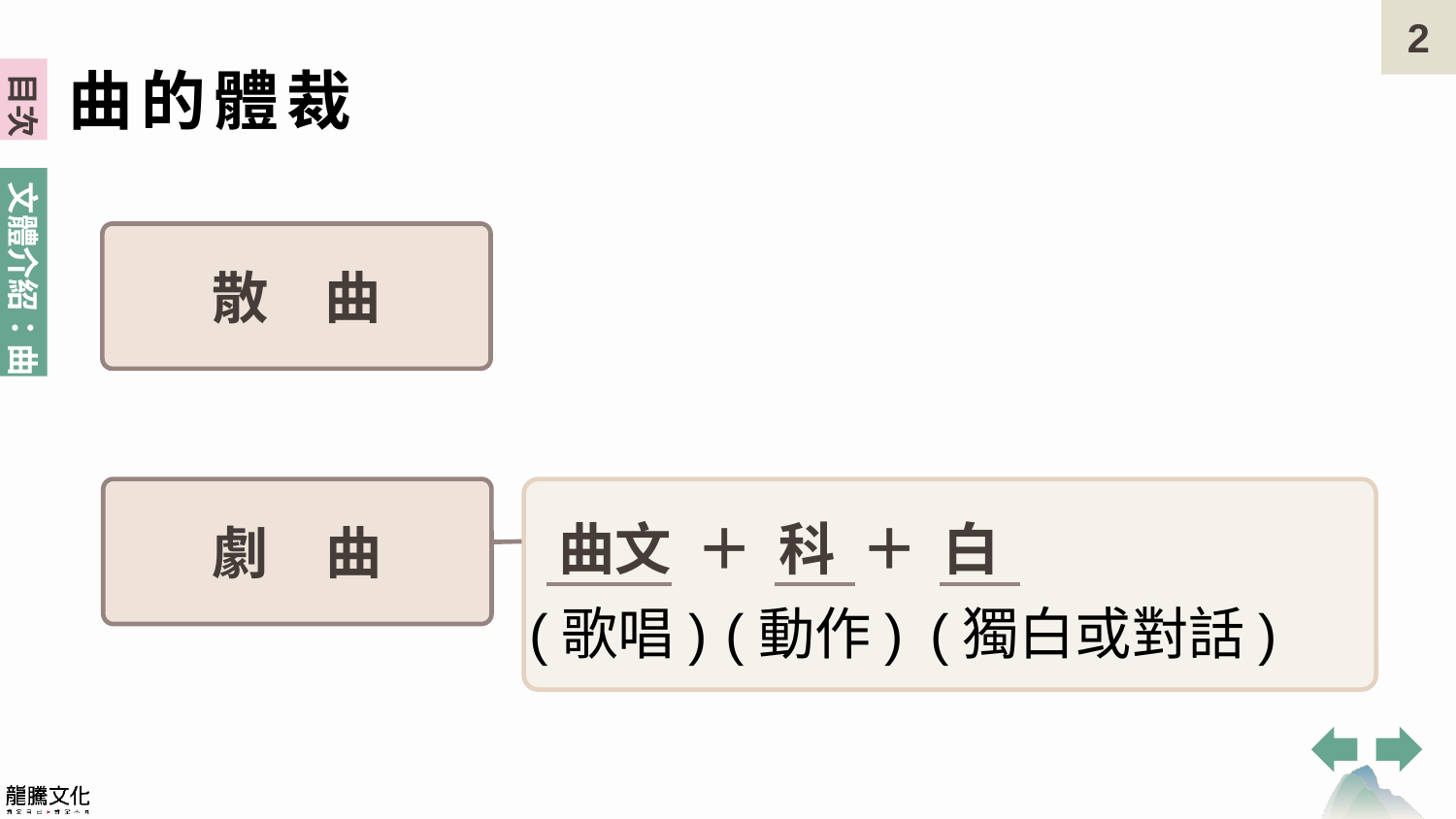

曲的體裁
散　曲
曲文  ＋  科  ＋  白
劇　曲
(獨白或對話)
(歌唱)
(動作)